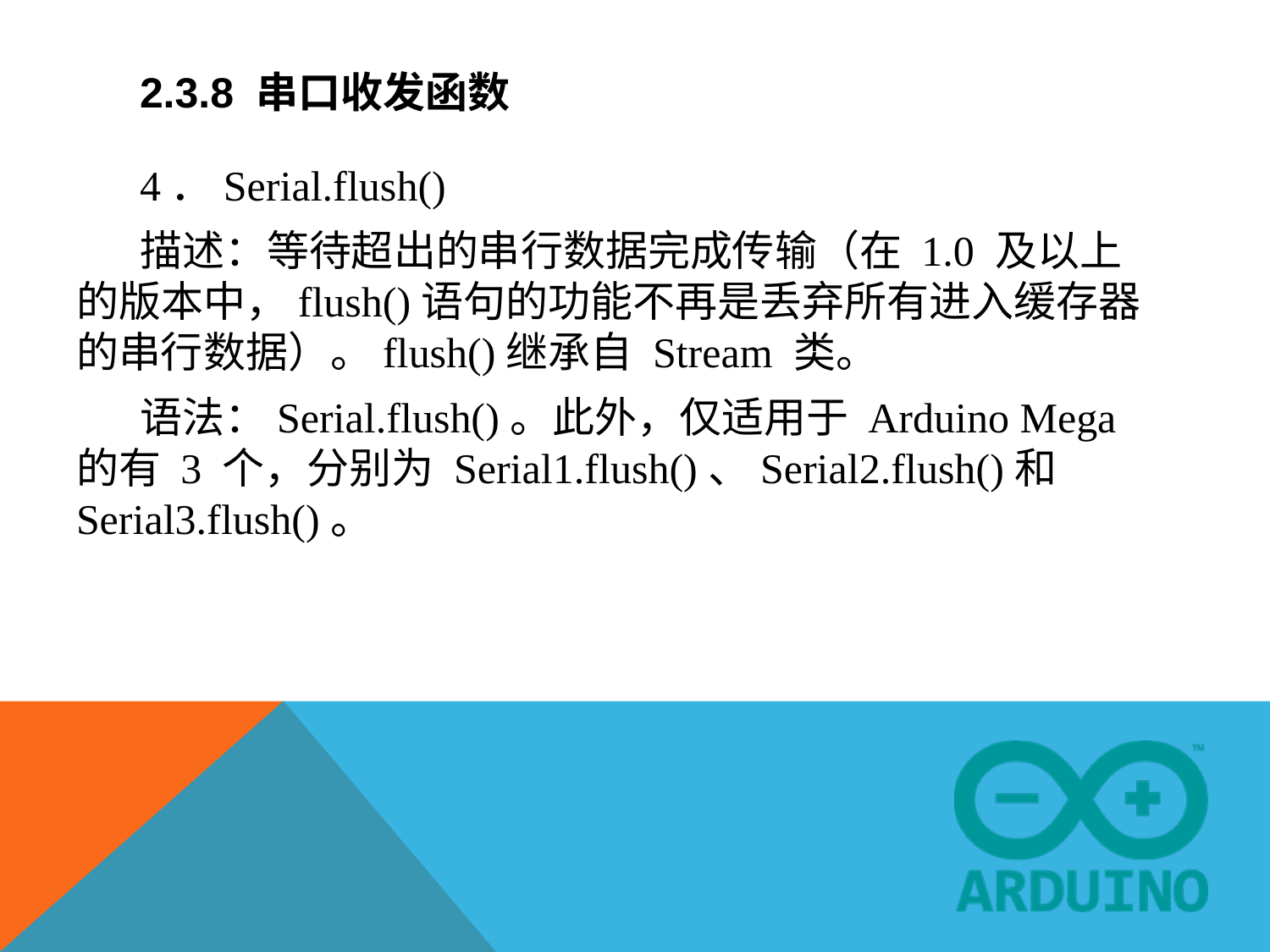

# 2.3.8 串口收发函数
4．Serial.flush()
描述：等待超出的串行数据完成传输（在 1.0 及以上的版本中，flush()语句的功能不再是丢弃所有进入缓存器的串行数据）。flush()继承自 Stream 类。
语法：Serial.flush()。此外，仅适用于 Arduino Mega 的有 3 个，分别为 Serial1.flush()、Serial2.flush()和 Serial3.flush()。